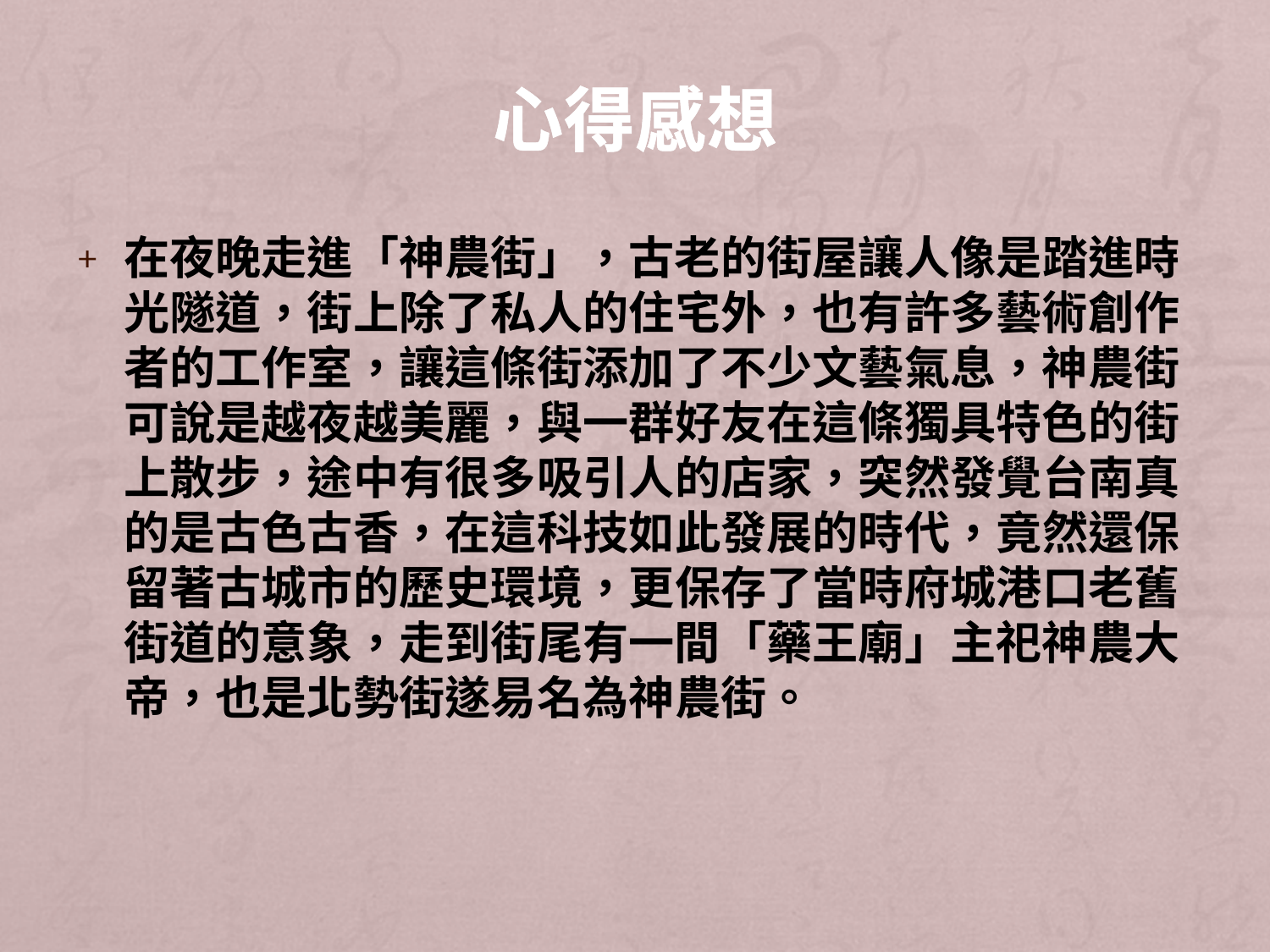

# 心得感想
在夜晚走進「神農街」，古老的街屋讓人像是踏進時光隧道，街上除了私人的住宅外，也有許多藝術創作者的工作室，讓這條街添加了不少文藝氣息，神農街可說是越夜越美麗，與一群好友在這條獨具特色的街上散步，途中有很多吸引人的店家，突然發覺台南真的是古色古香，在這科技如此發展的時代，竟然還保留著古城市的歷史環境，更保存了當時府城港口老舊街道的意象，走到街尾有一間「藥王廟」主祀神農大帝，也是北勢街遂易名為神農街。